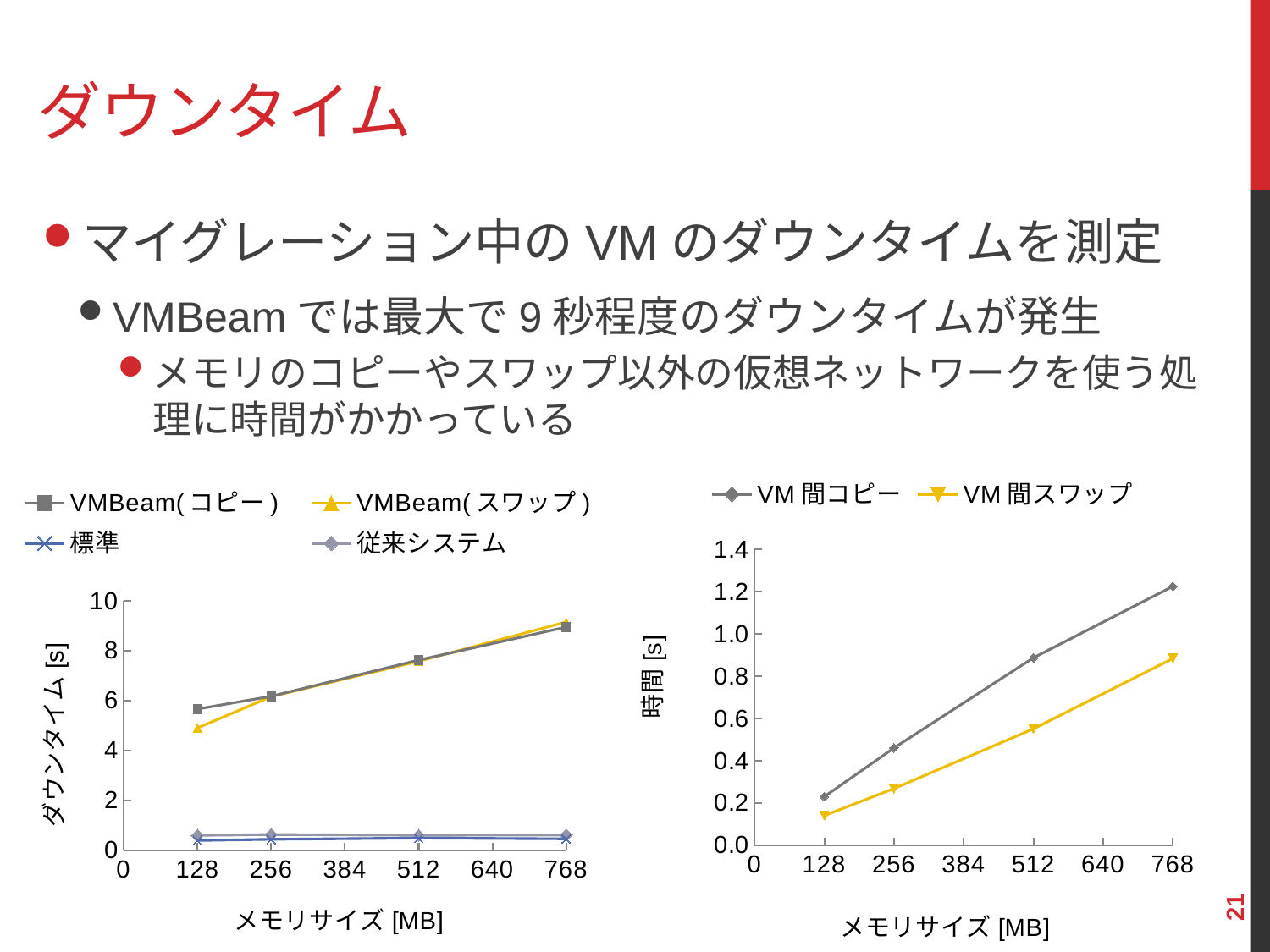

# ダウンタイム
マイグレーション中のVMのダウンタイムを測定
VMBeamでは最大で9秒程度のダウンタイムが発生
メモリのコピーやスワップ以外の仮想ネットワークを使う処理に時間がかかっている

### Chart

| Category |  |  |  |  |
|---|---|---|---|---|

### Chart

| Category |  |  |
|---|---|---|
21